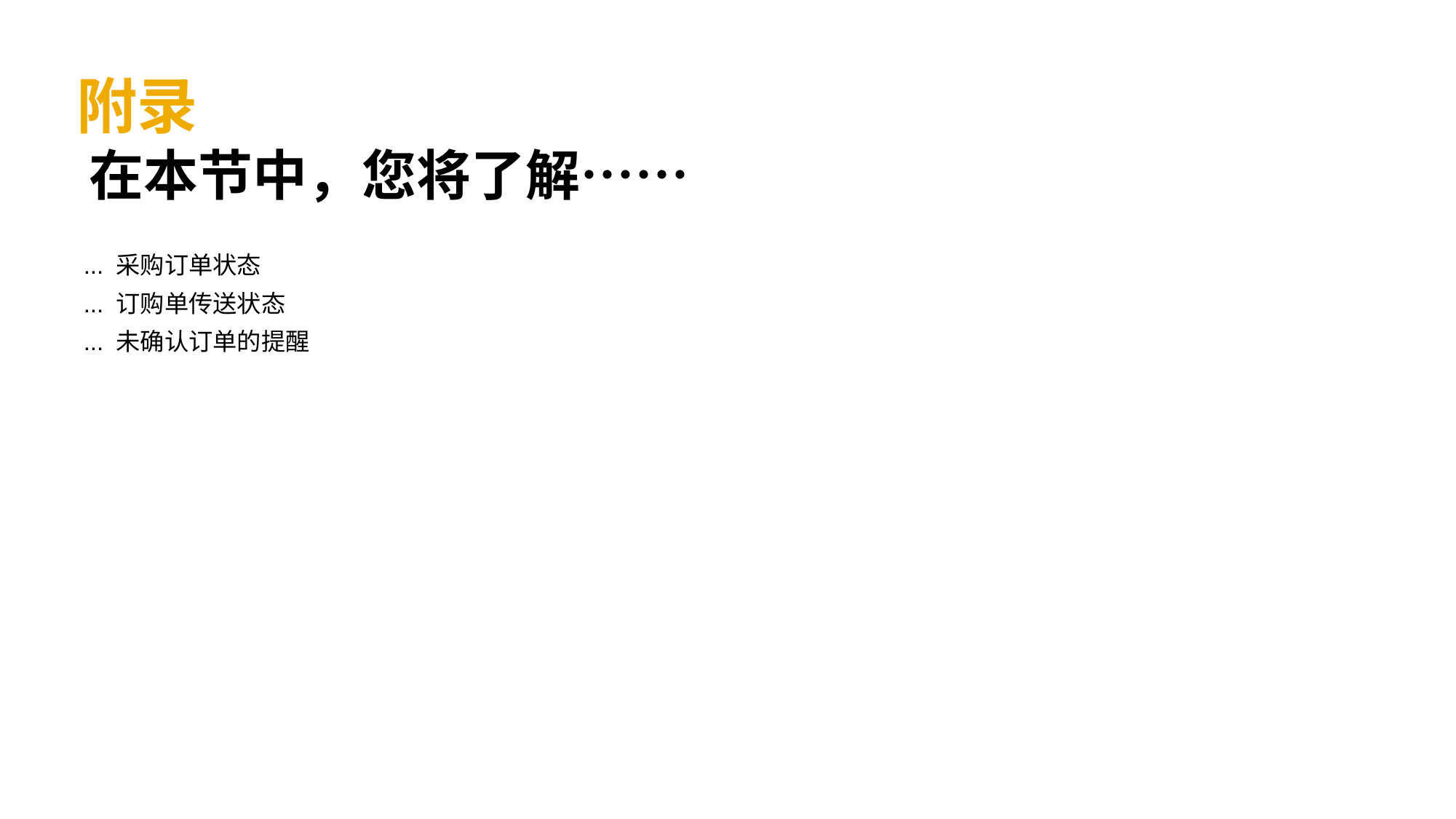

# 附录 在本节中，您将了解……
... 采购订单状态
... 订购单传送状态
... 未确认订单的提醒